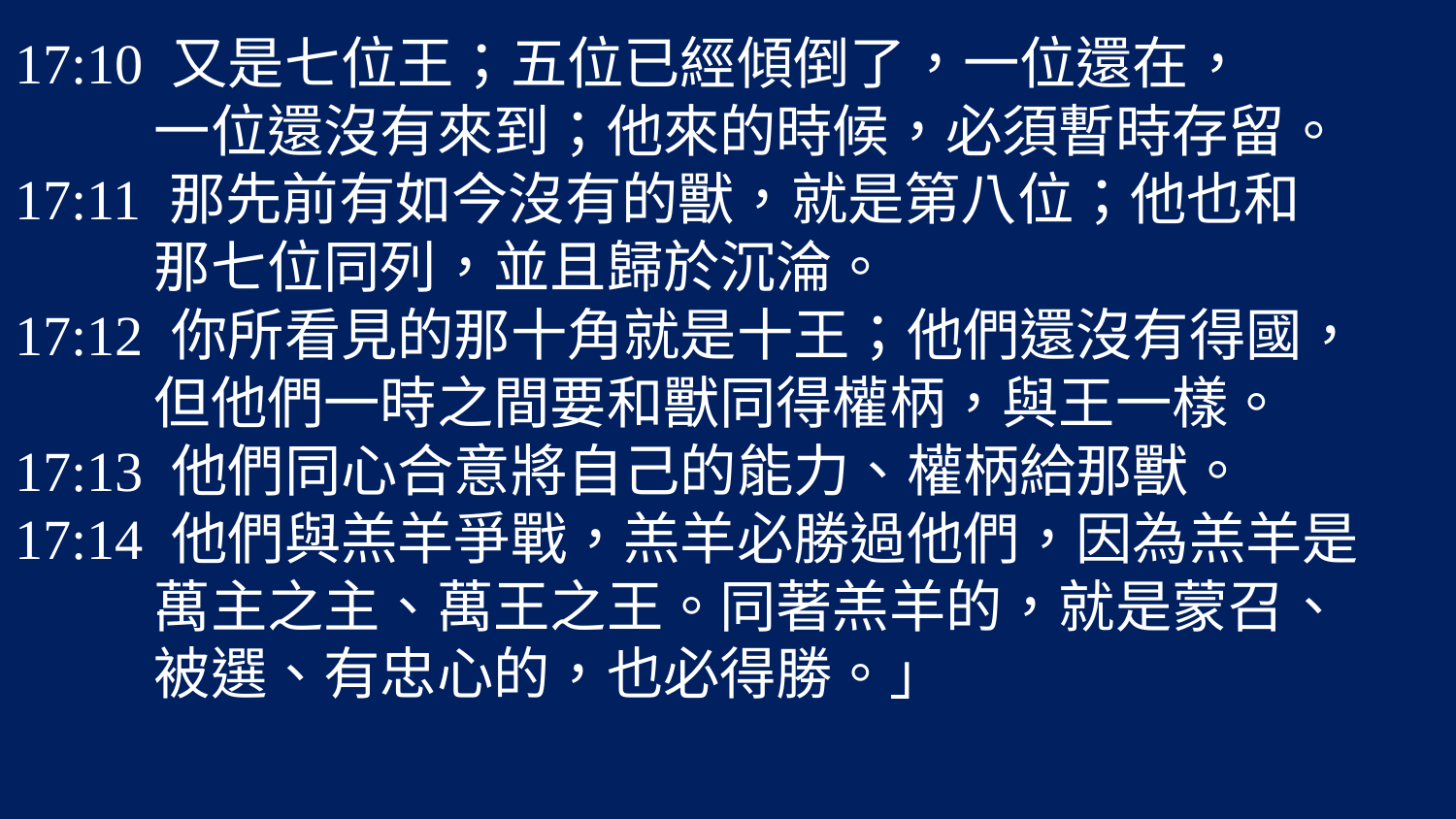

17:10 又是七位王；五位已經傾倒了，一位還在，
          一位還沒有來到；他來的時候，必須暫時存留。
17:11 那先前有如今沒有的獸，就是第八位；他也和
          那七位同列，並且歸於沉淪。
17:12 你所看見的那十角就是十王；他們還沒有得國，
          但他們一時之間要和獸同得權柄，與王一樣。
17:13 他們同心合意將自己的能力、權柄給那獸。
17:14 他們與羔羊爭戰，羔羊必勝過他們，因為羔羊是
          萬主之主、萬王之王。同著羔羊的，就是蒙召、
          被選、有忠心的，也必得勝。」